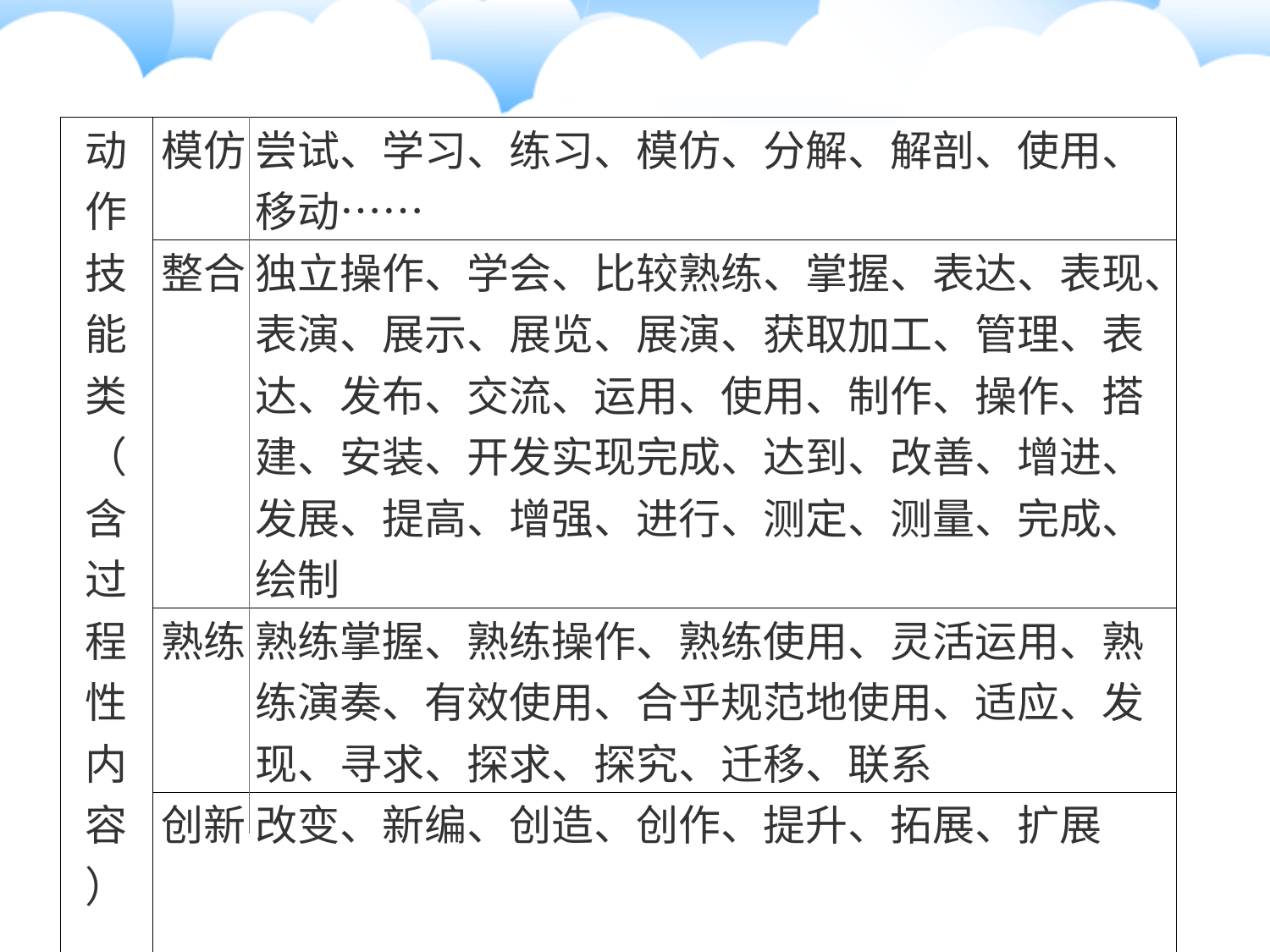

| 动作技能类（含过程性内容） | 模仿 | 尝试、学习、练习、模仿、分解、解剖、使用、移动…… |
| --- | --- | --- |
|  | 整合 | 独立操作、学会、比较熟练、掌握、表达、表现、表演、展示、展览、展演、获取加工、管理、表达、发布、交流、运用、使用、制作、操作、搭建、安装、开发实现完成、达到、改善、增进、发展、提高、增强、进行、测定、测量、完成、绘制 |
|  | 熟练 | 熟练掌握、熟练操作、熟练使用、灵活运用、熟练演奏、有效使用、合乎规范地使用、适应、发现、寻求、探求、探究、迁移、联系 |
|  | 创新 | 改变、新编、创造、创作、提升、拓展、扩展 |